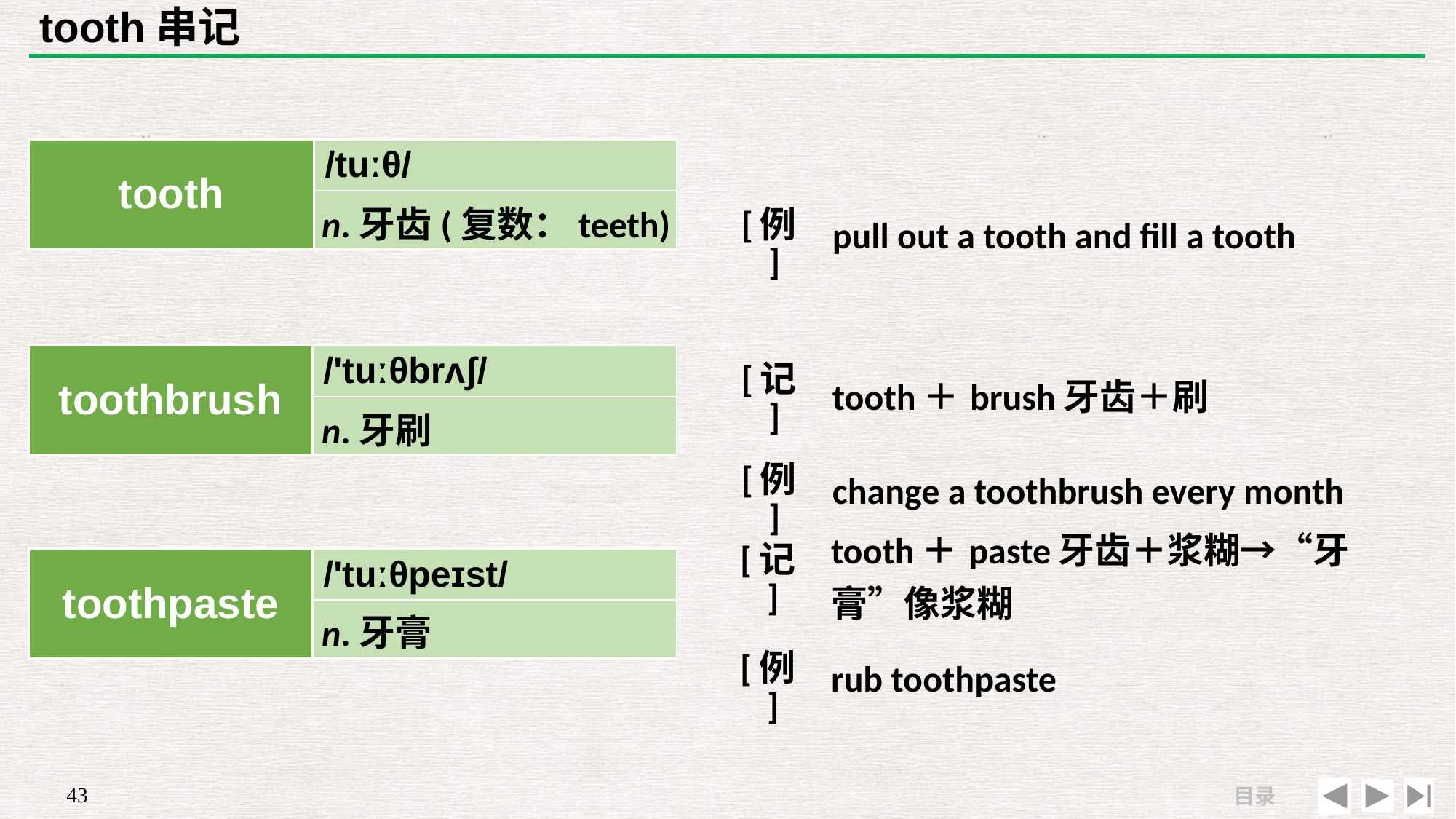

# tooth串记

| tooth | /tuːθ/ |
| --- | --- |
|  |  |
|  |  |
| --- | --- |
| [例] | pull out a tooth and fill a tooth |
n.牙齿(复数：teeth)
| [记] | tooth＋brush牙齿＋刷 |
| --- | --- |
| [例] | change a toothbrush every month |
| toothbrush | /'tuːθbrʌʃ/ |
| --- | --- |
|  |  |
n.牙刷
| [记] | tooth＋paste牙齿＋浆糊→“牙膏”像浆糊 |
| --- | --- |
| [例] | rub toothpaste |
| toothpaste | /'tuːθpeɪst/ |
| --- | --- |
|  |  |
n.牙膏